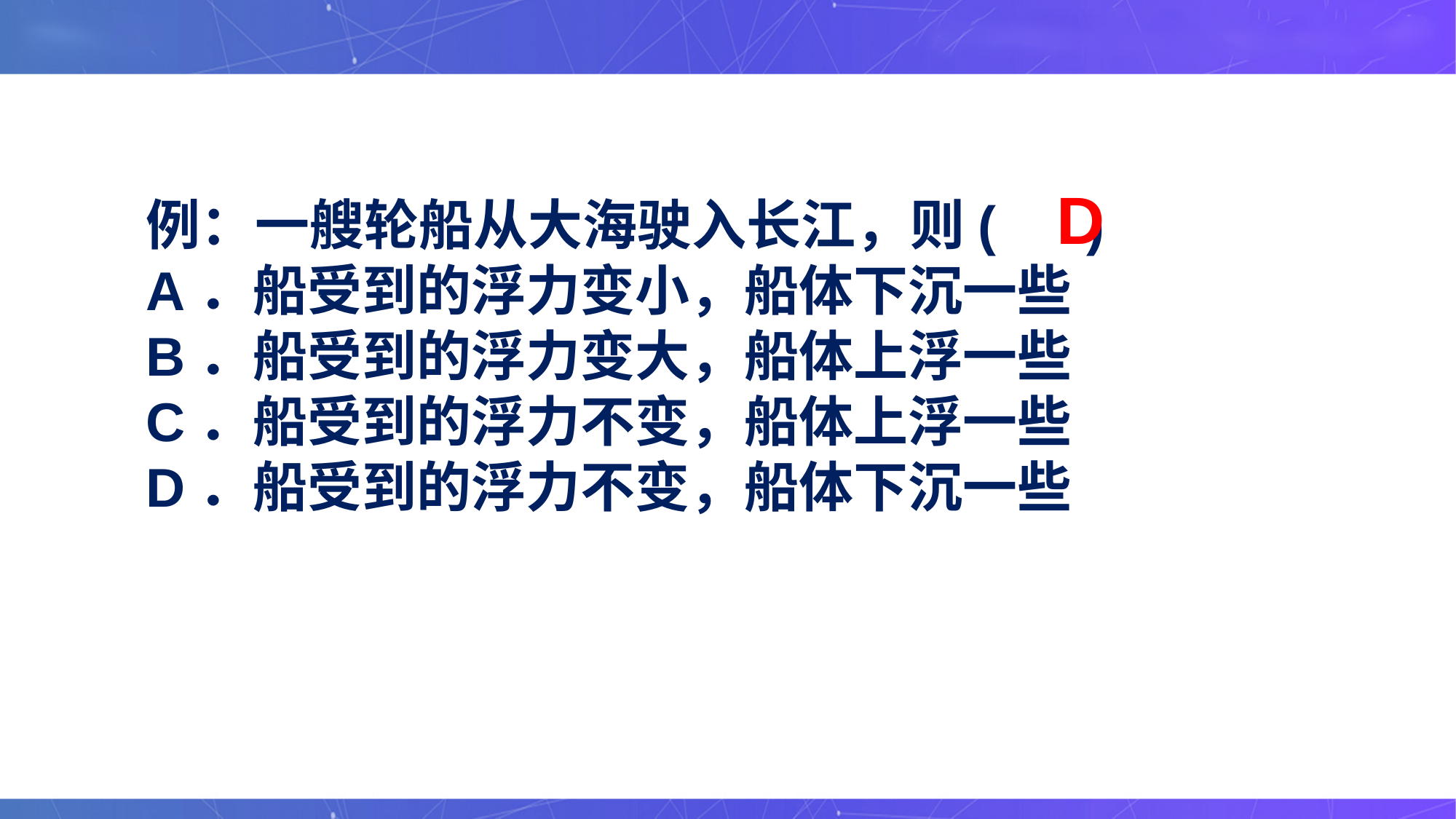

D
例：一艘轮船从大海驶入长江，则(      )
A．船受到的浮力变小，船体下沉一些
B．船受到的浮力变大，船体上浮一些
C．船受到的浮力不变，船体上浮一些
D．船受到的浮力不变，船体下沉一些